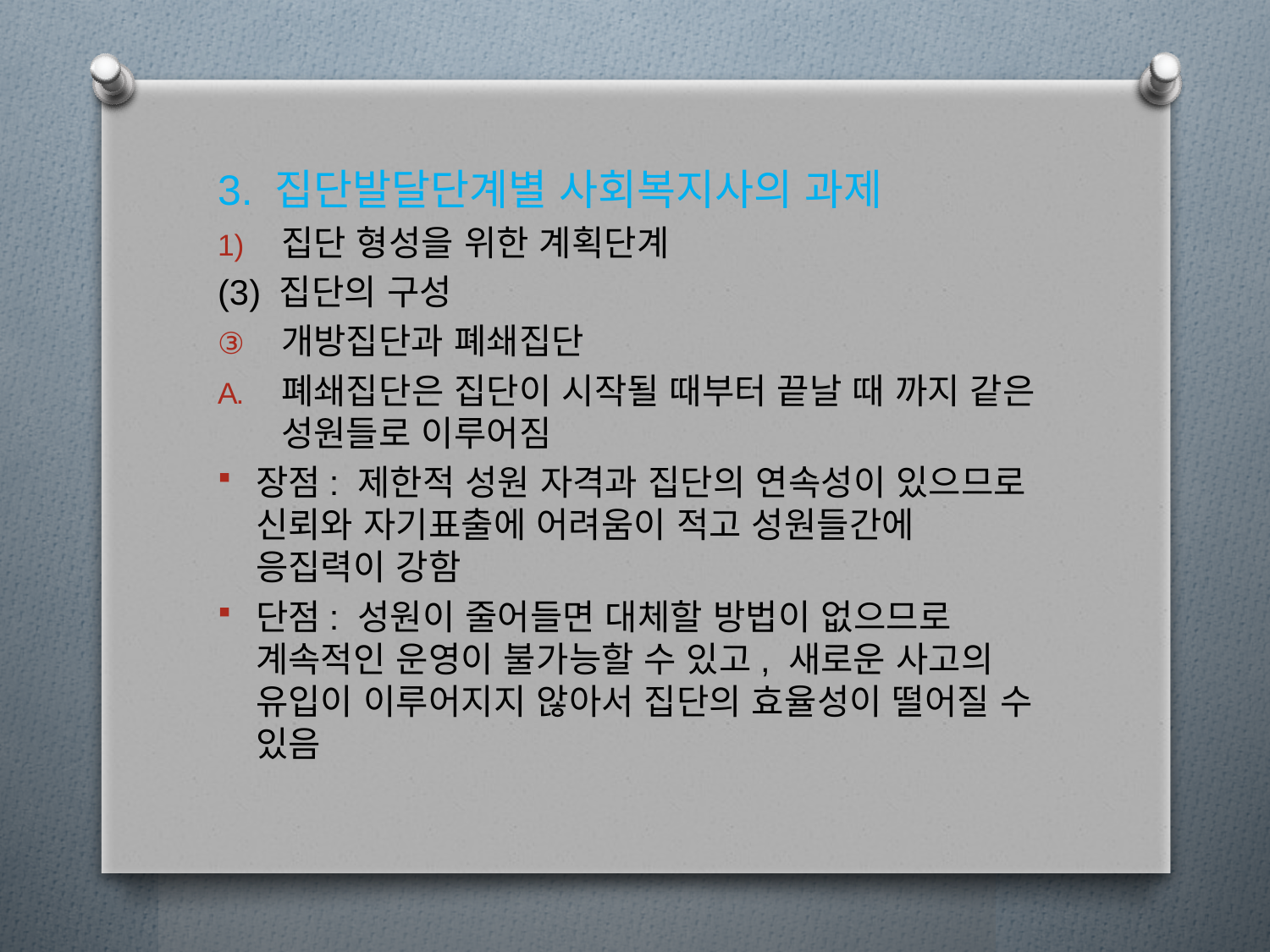

3. 집단발달단계별 사회복지사의 과제
집단 형성을 위한 계획단계
(3) 집단의 구성
개방집단과 폐쇄집단
폐쇄집단은 집단이 시작될 때부터 끝날 때 까지 같은 성원들로 이루어짐
장점: 제한적 성원 자격과 집단의 연속성이 있으므로 신뢰와 자기표출에 어려움이 적고 성원들간에 응집력이 강함
단점: 성원이 줄어들면 대체할 방법이 없으므로 계속적인 운영이 불가능할 수 있고, 새로운 사고의 유입이 이루어지지 않아서 집단의 효율성이 떨어질 수 있음